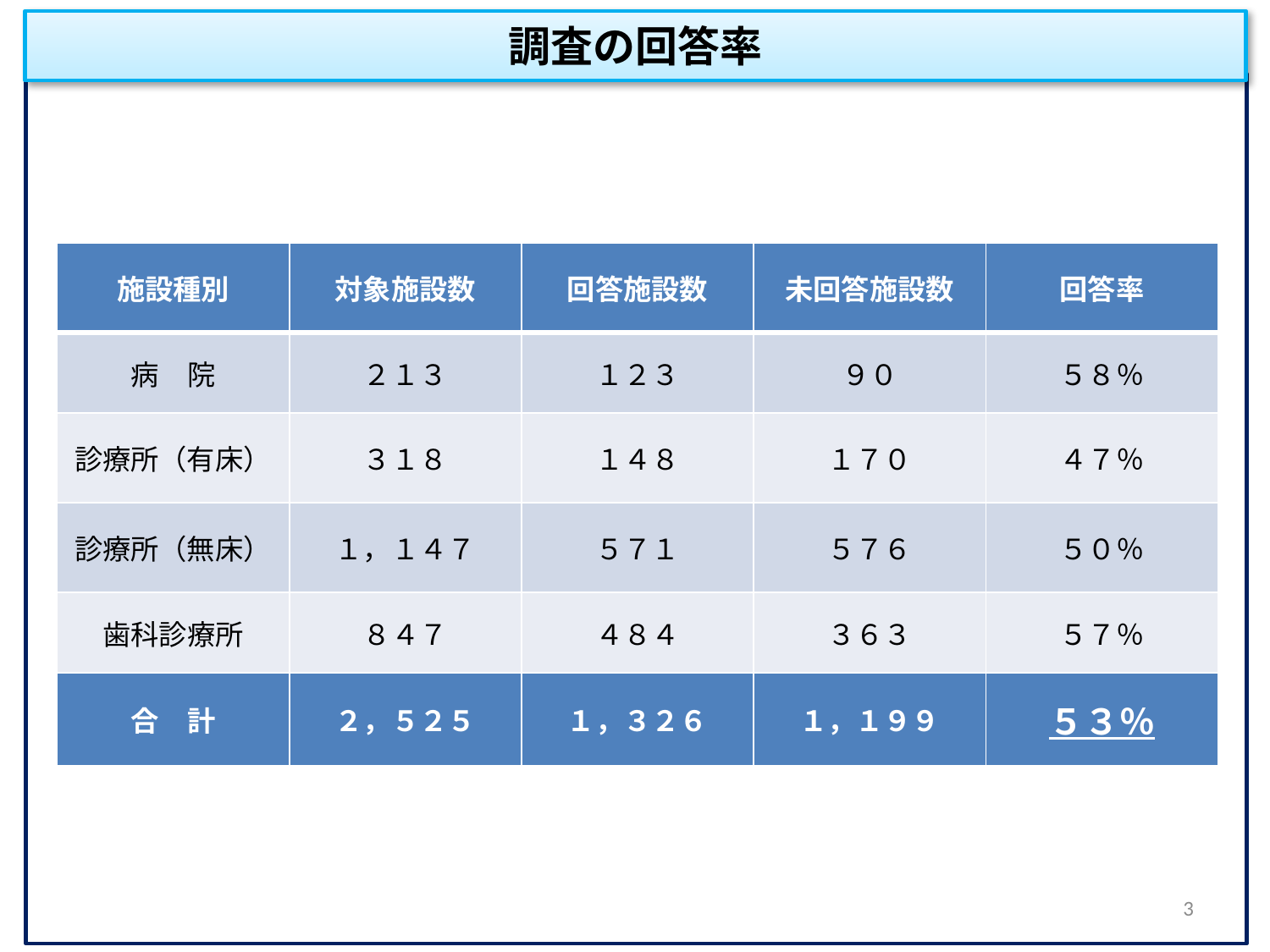

調査の回答率

| 施設種別 | 対象施設数 | 回答施設数 | 未回答施設数 | 回答率 |
| --- | --- | --- | --- | --- |
| 病　院 | ２１３ | １２３ | ９０ | ５８％ |
| 診療所（有床） | ３１８ | １４８ | １７０ | ４７％ |
| 診療所（無床） | １，１４７ | ５７１ | ５７６ | ５０％ |
| 歯科診療所 | ８４７ | ４８４ | ３６３ | ５７％ |
| 合　計 | ２，５２５ | １，３２６ | １，１９９ | ５３％ |
3